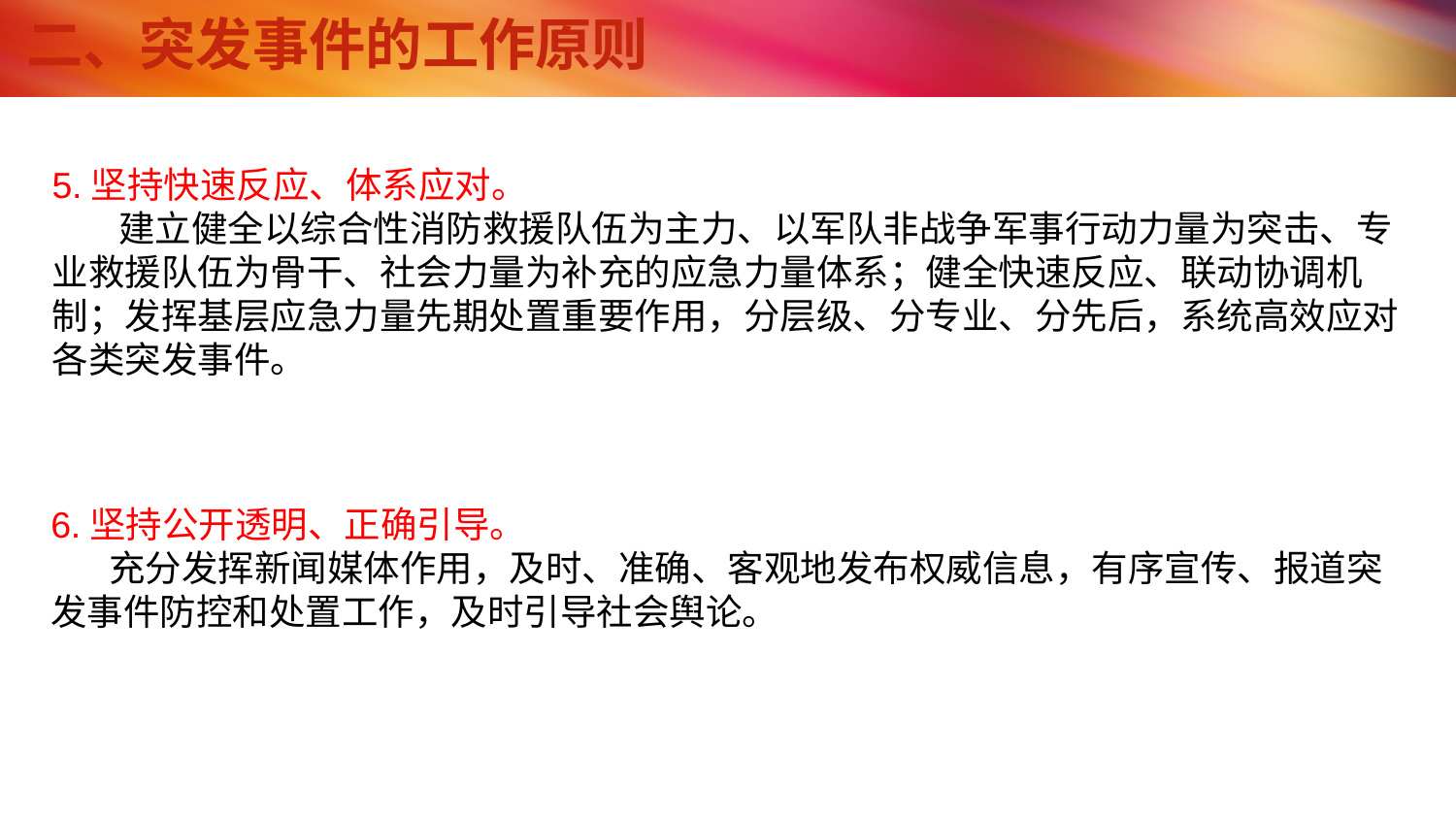

# 二、突发事件的工作原则
5.坚持快速反应、体系应对。
       建立健全以综合性消防救援队伍为主力、以军队非战争军事行动力量为突击、专业救援队伍为骨干、社会力量为补充的应急力量体系；健全快速反应、联动协调机制；发挥基层应急力量先期处置重要作用，分层级、分专业、分先后，系统高效应对各类突发事件。
6.坚持公开透明、正确引导。
      充分发挥新闻媒体作用，及时、准确、客观地发布权威信息，有序宣传、报道突发事件防控和处置工作，及时引导社会舆论。